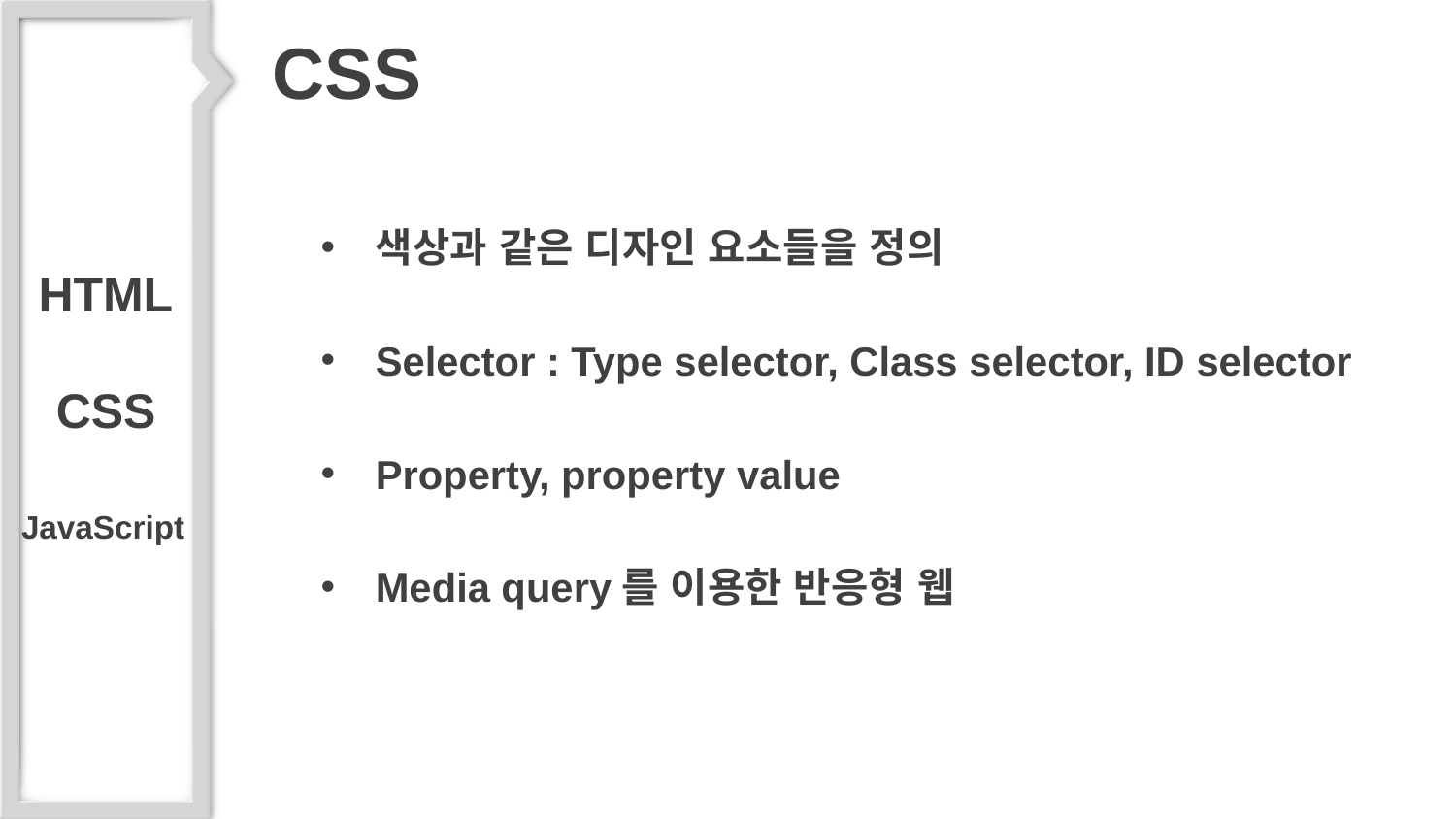

# CSS
HTML

색상과 같은 디자인 요소들을 정의

Selector : Type selector, Class selector, ID selector

Property, property value

Media query를 이용한 반응형 웹

CSS
JavaScript